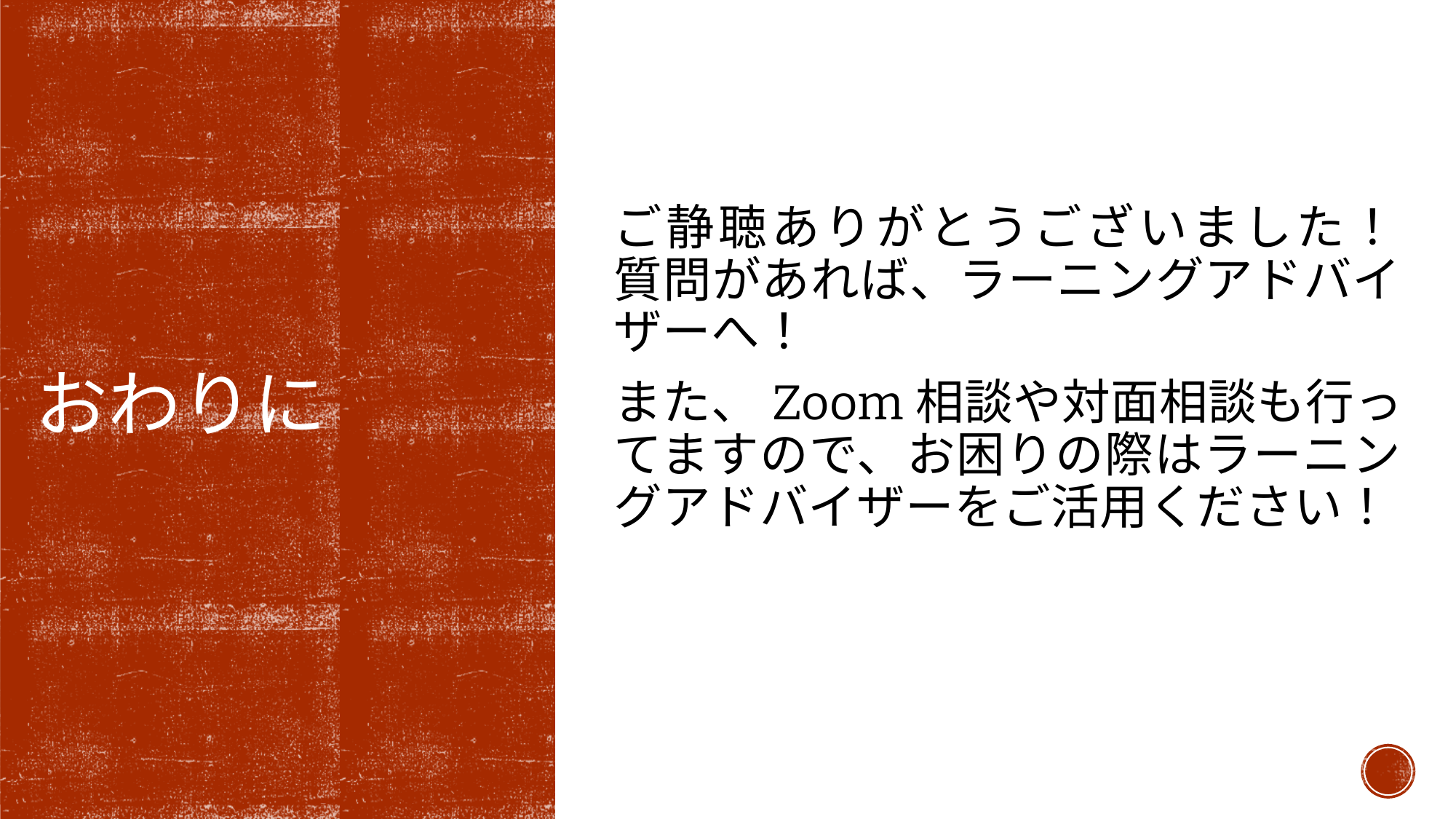

ご静聴ありがとうございました！
質問があれば、ラーニングアドバイザーへ！
また、Zoom相談や対面相談も行ってますので、お困りの際はラーニングアドバイザーをご活用ください！

# おわりに

23